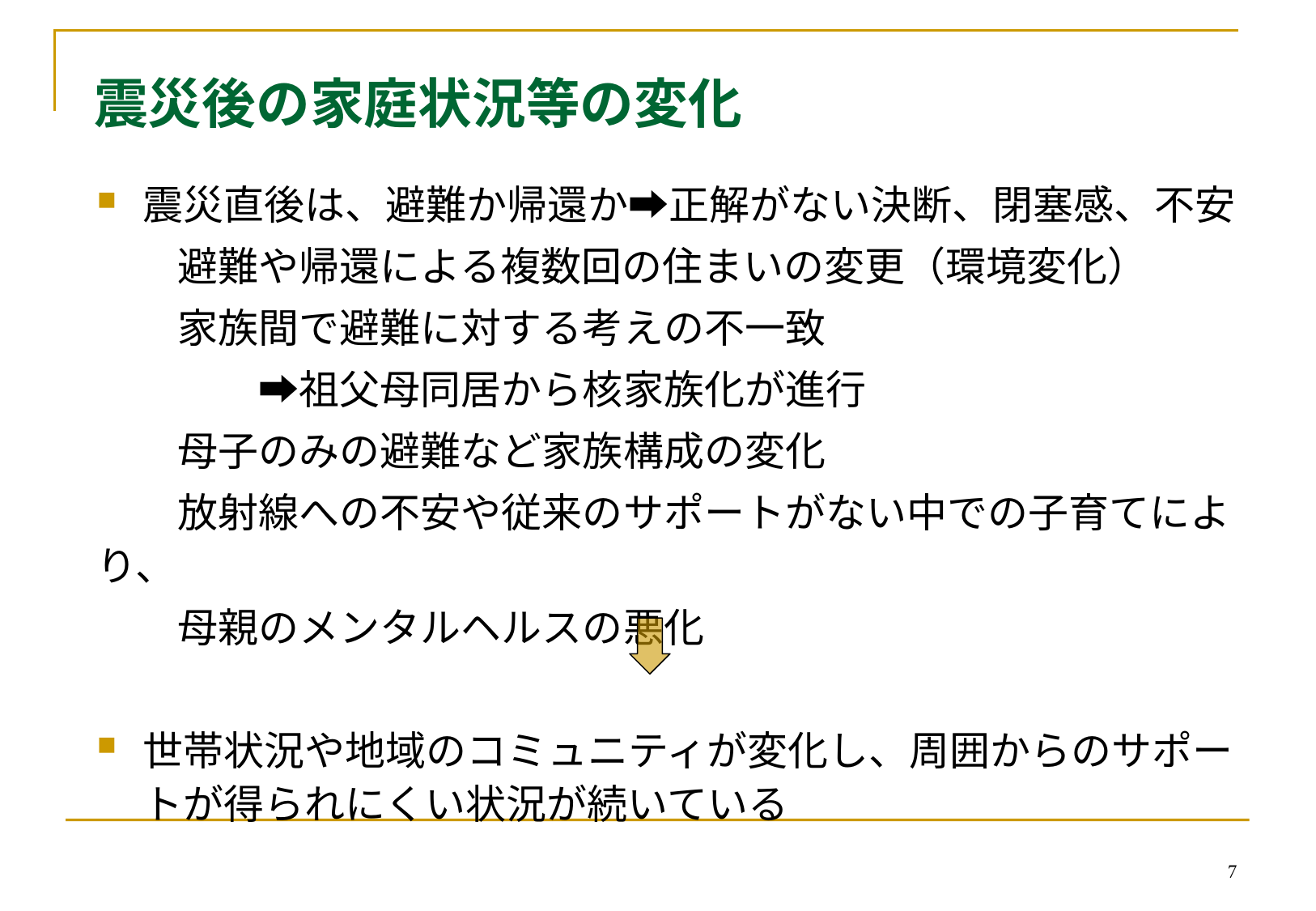

# 震災後の家庭状況等の変化
震災直後は、避難か帰還か➡正解がない決断、閉塞感、不安
　　避難や帰還による複数回の住まいの変更（環境変化）
　　家族間で避難に対する考えの不一致
　　　　➡祖父母同居から核家族化が進行
　　母子のみの避難など家族構成の変化
　　放射線への不安や従来のサポートがない中での子育てにより、
　　母親のメンタルヘルスの悪化

世帯状況や地域のコミュニティが変化し、周囲からのサポートが得られにくい状況が続いている

7